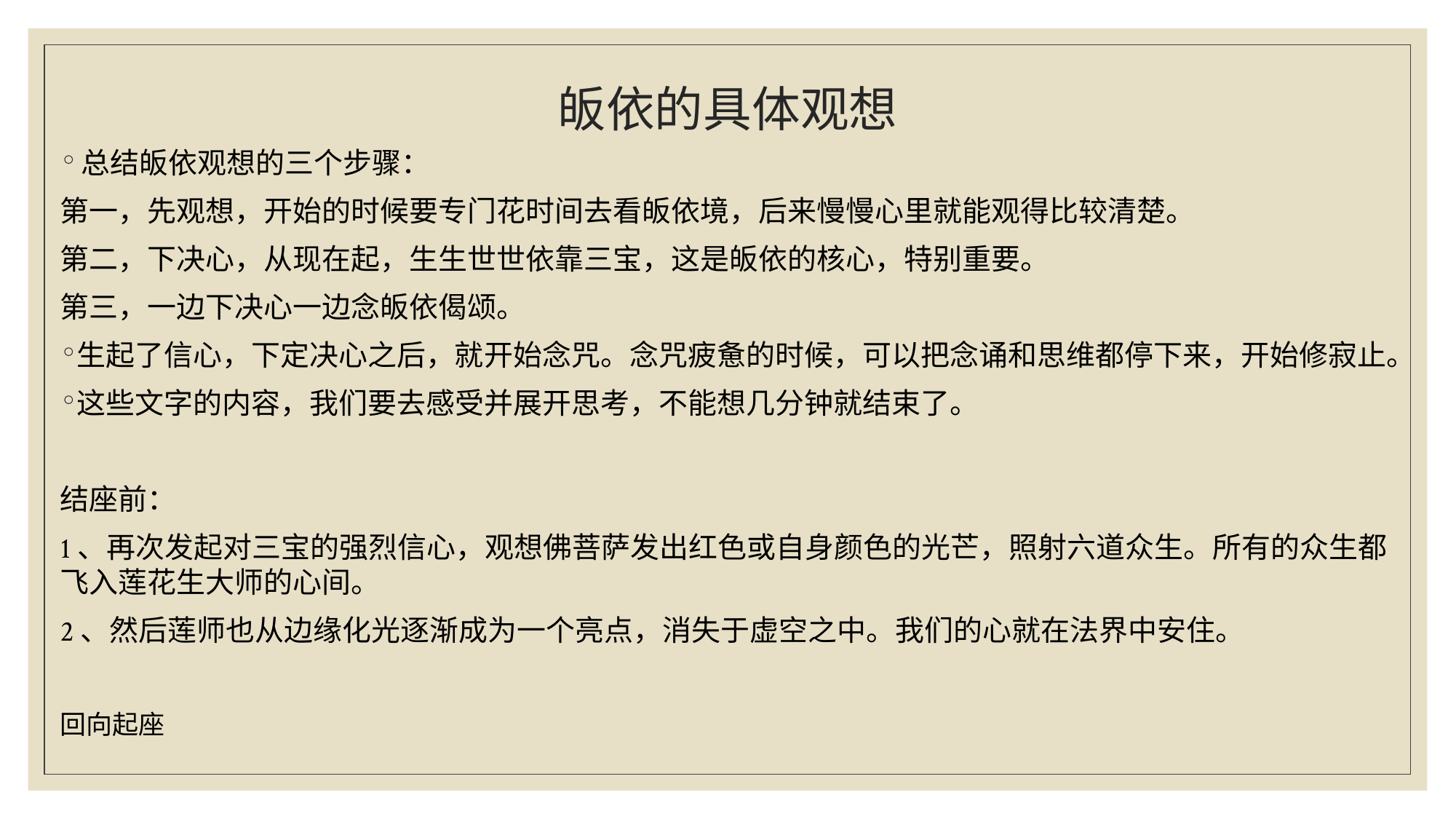

# 皈依的具体观想
总结皈依观想的三个步骤：
第一，先观想，开始的时候要专门花时间去看皈依境，后来慢慢心里就能观得比较清楚。
第二，下决心，从现在起，生生世世依靠三宝，这是皈依的核心，特别重要。
第三，一边下决心一边念皈依偈颂。
生起了信心，下定决心之后，就开始念咒。念咒疲惫的时候，可以把念诵和思维都停下来，开始修寂止。
这些文字的内容，我们要去感受并展开思考，不能想几分钟就结束了。

结座前：
1、再次发起对三宝的强烈信心，观想佛菩萨发出红色或自身颜色的光芒，照射六道众生。所有的众生都飞入莲花生大师的心间。
2、然后莲师也从边缘化光逐渐成为一个亮点，消失于虚空之中。我们的心就在法界中安住。

回向起座